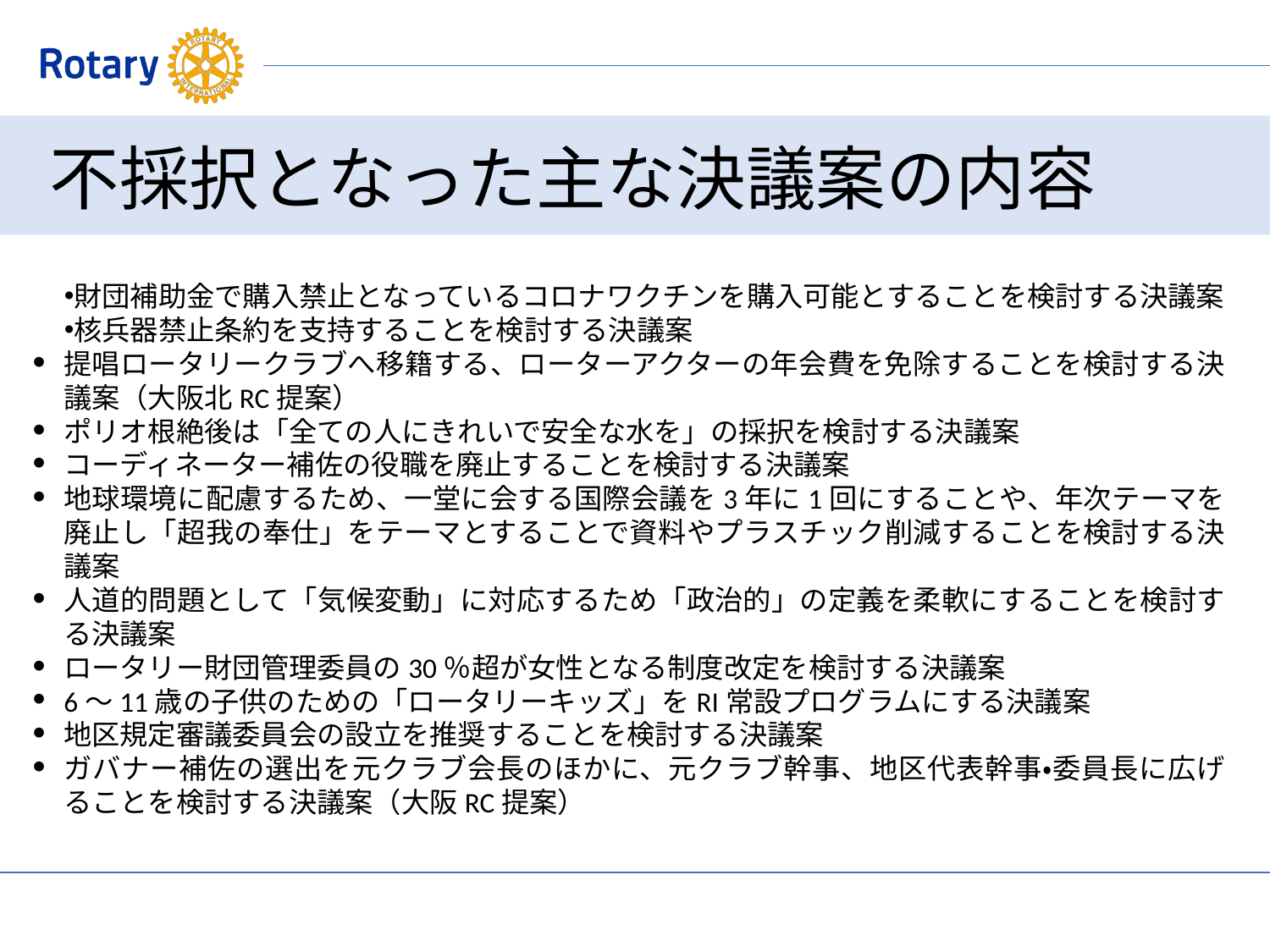

# 不採択となった主な決議案の内容
財団補助金で購入禁止となっているコロナワクチンを購入可能とすることを検討する決議案
核兵器禁止条約を支持することを検討する決議案
提唱ロータリークラブへ移籍する、ローターアクターの年会費を免除することを検討する決議案（大阪北RC提案）
ポリオ根絶後は「全ての人にきれいで安全な水を」の採択を検討する決議案
コーディネーター補佐の役職を廃止することを検討する決議案
地球環境に配慮するため、一堂に会する国際会議を3年に1回にすることや、年次テーマを廃止し「超我の奉仕」をテーマとすることで資料やプラスチック削減することを検討する決議案
人道的問題として「気候変動」に対応するため「政治的」の定義を柔軟にすることを検討する決議案
ロータリー財団管理委員の30％超が女性となる制度改定を検討する決議案
6～11歳の子供のための「ロータリーキッズ」をRI常設プログラムにする決議案
地区規定審議委員会の設立を推奨することを検討する決議案
ガバナー補佐の選出を元クラブ会長のほかに、元クラブ幹事、地区代表幹事・委員長に広げることを検討する決議案（大阪RC提案）